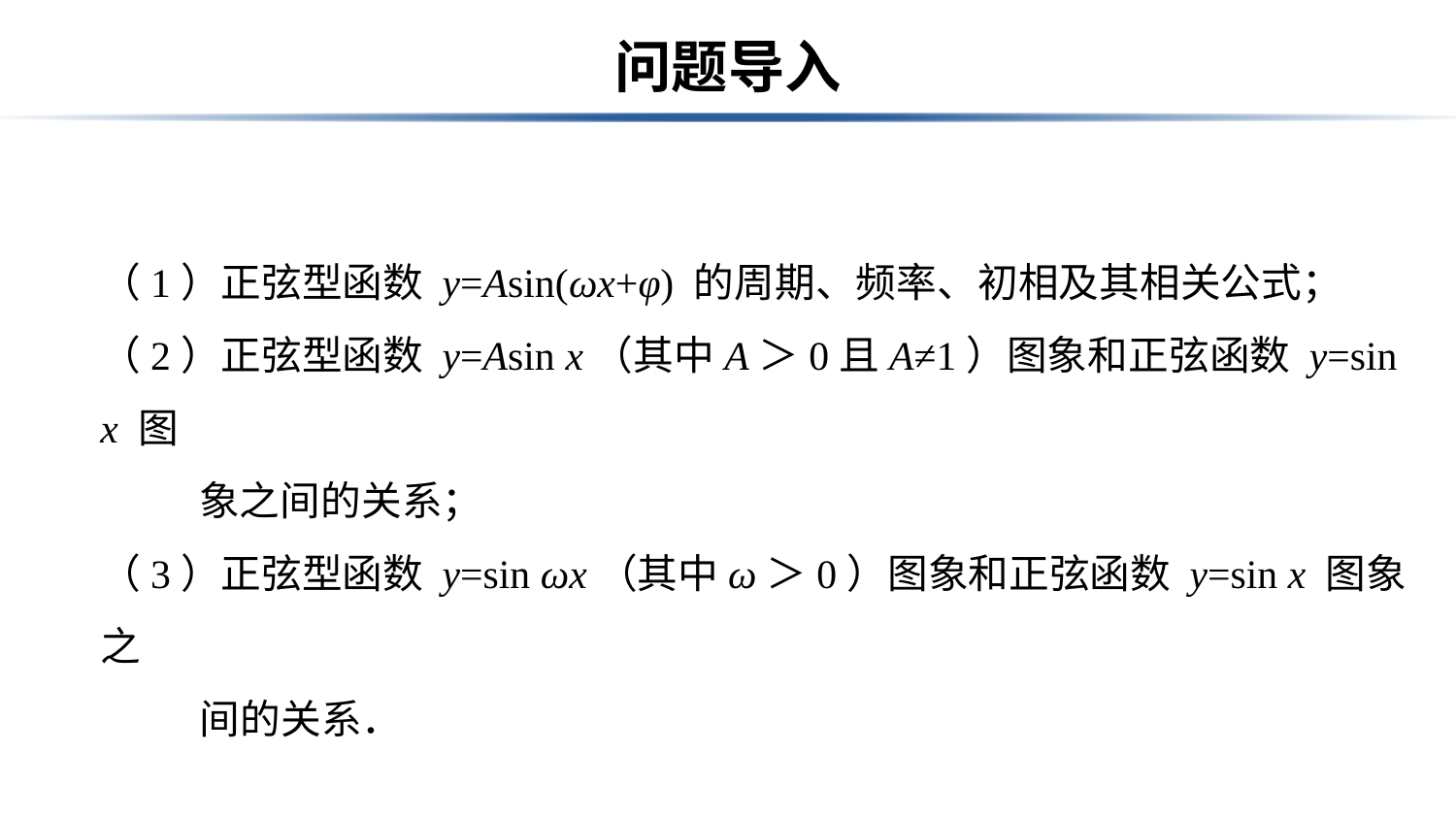

# 问题导入
（1）正弦型函数 y=Asin(ωx+φ) 的周期、频率、初相及其相关公式；
（2）正弦型函数 y=Asin x（其中A＞0且A≠1）图象和正弦函数 y=sin x 图
　　  象之间的关系；
（3）正弦型函数 y=sin ωx（其中ω＞0）图象和正弦函数 y=sin x 图象之
          间的关系．